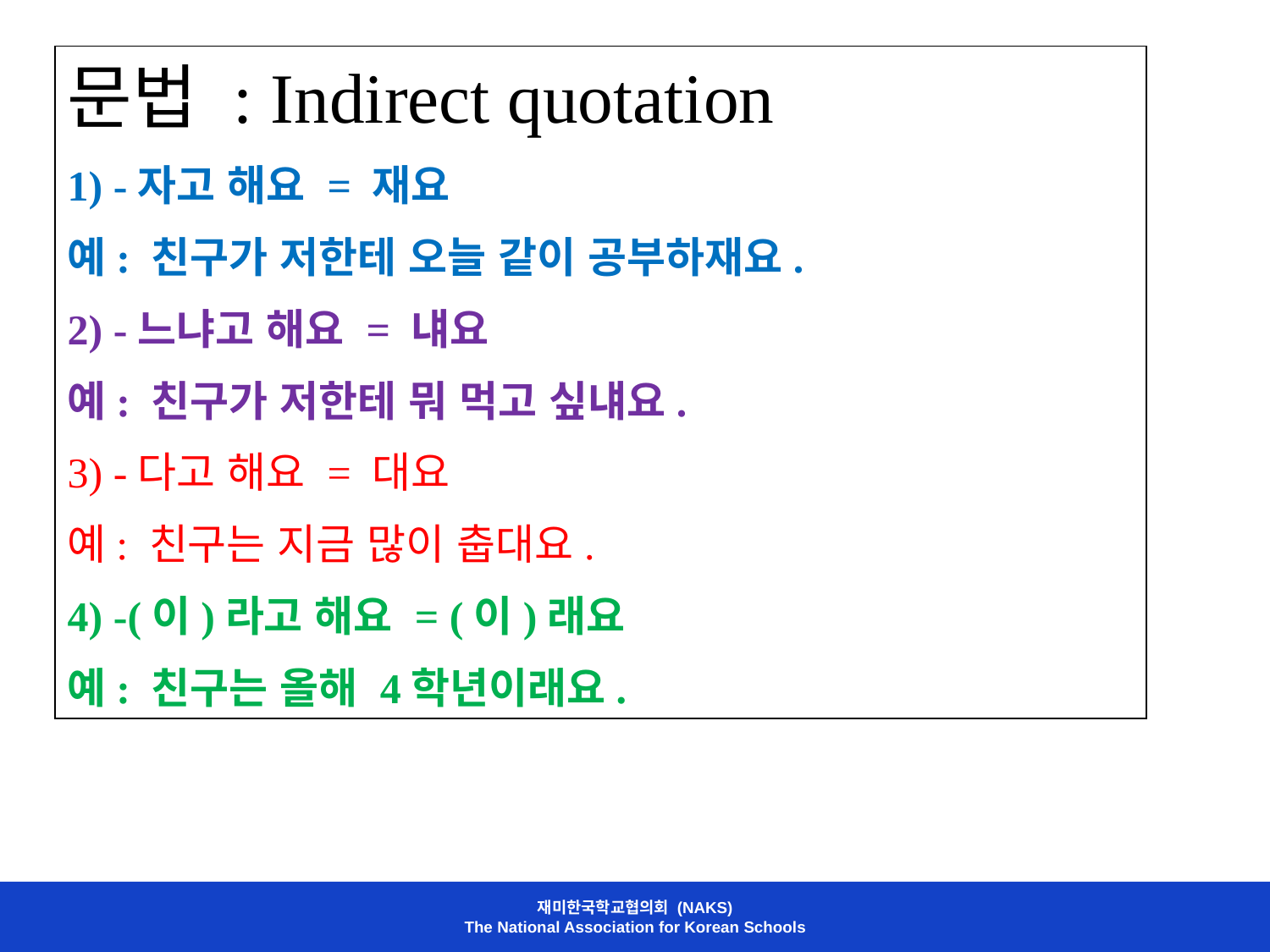

문법 : Indirect quotation
1) -자고 해요 = 재요
예: 친구가 저한테 오늘 같이 공부하재요.
2) -느냐고 해요 = 냬요
예: 친구가 저한테 뭐 먹고 싶냬요.
3) -다고 해요 = 대요
예: 친구는 지금 많이 춥대요.
4) -(이)라고 해요 = (이)래요
예: 친구는 올해 4학년이래요.
재미한국학교협의회 (NAKS)
The National Association for Korean Schools